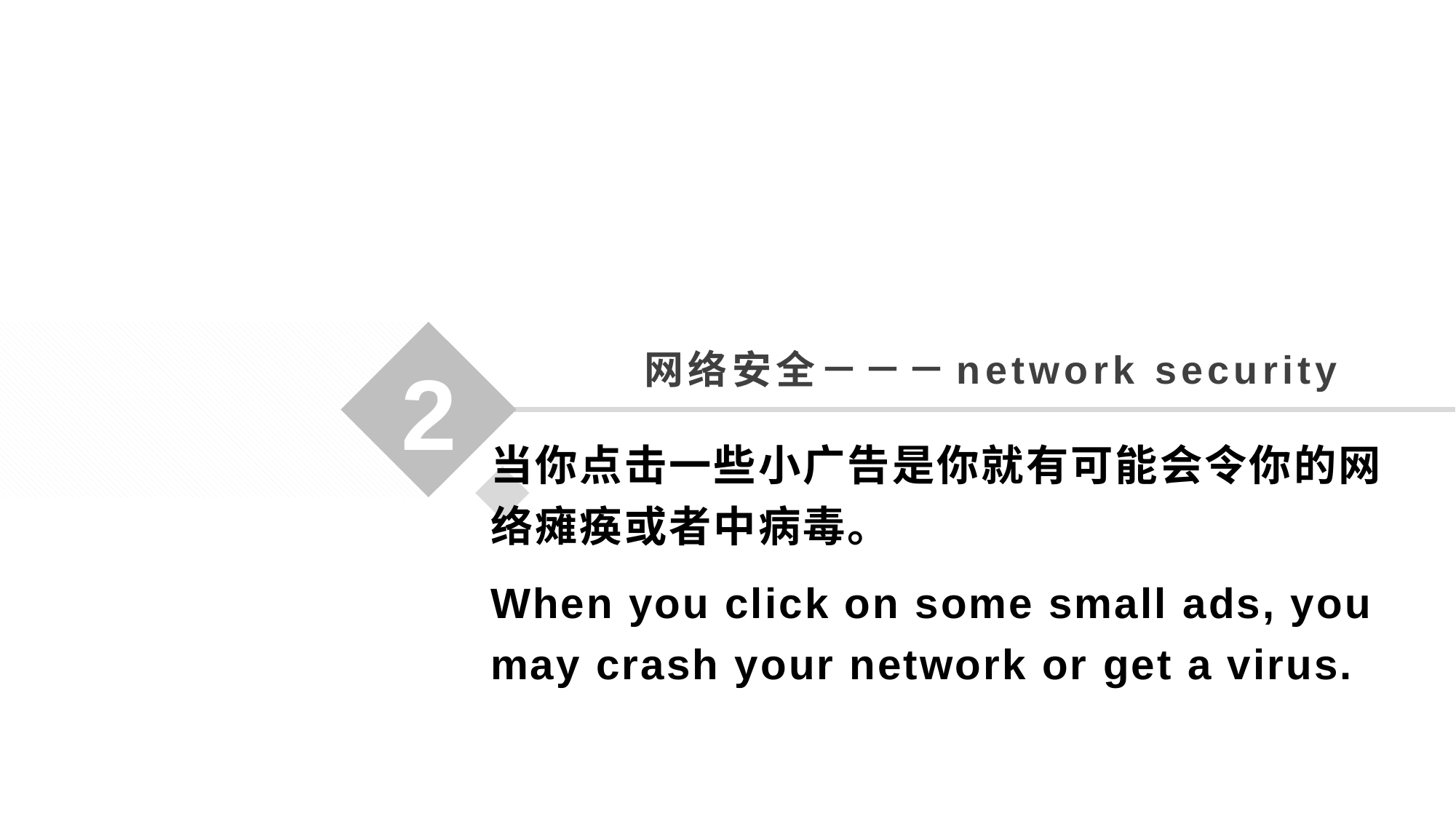

# 网络安全－－－network security
2
当你点击一些小广告是你就有可能会令你的网络瘫痪或者中病毒。
When you click on some small ads, you may crash your network or get a virus.